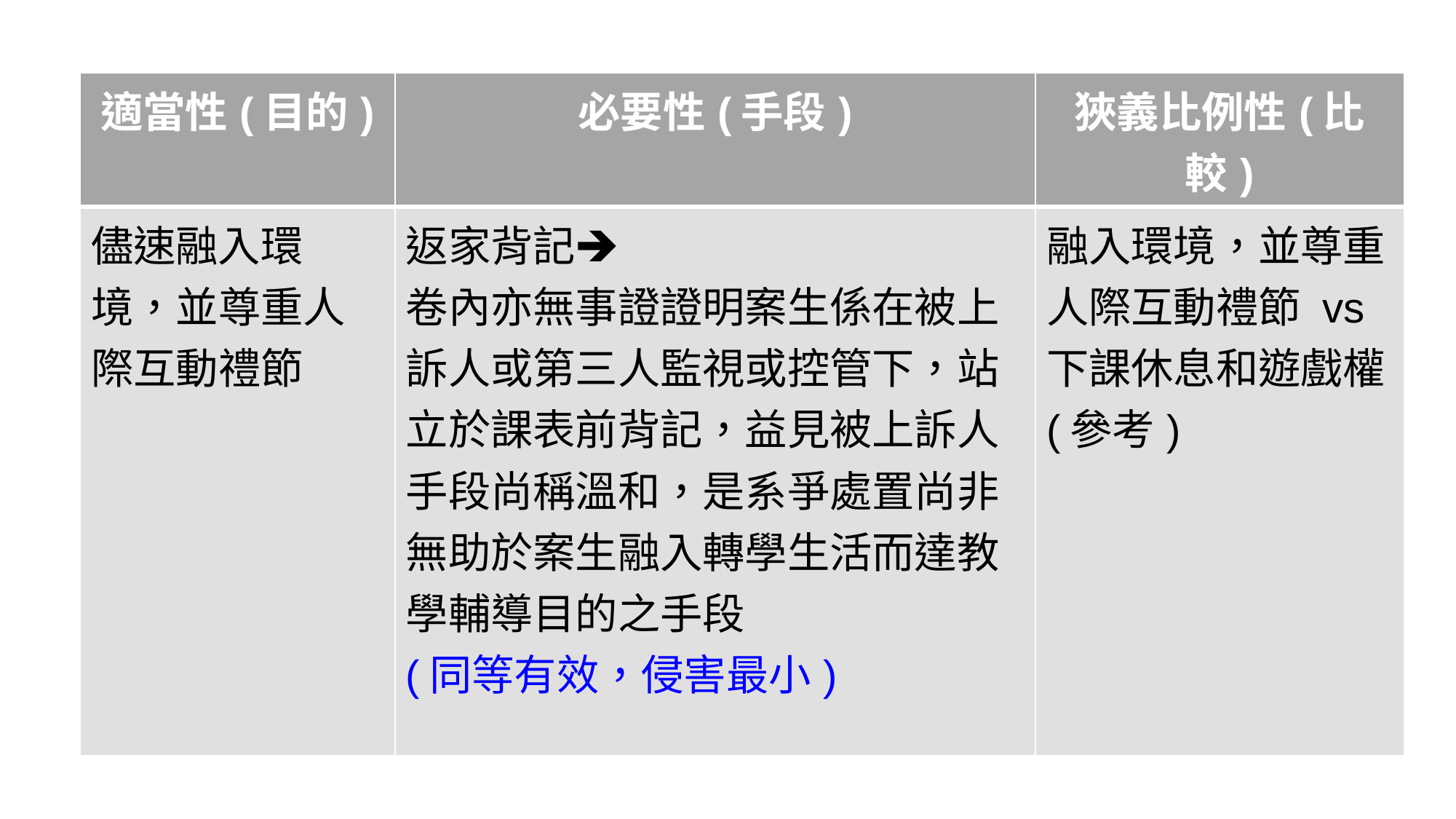

| 適當性(目的) | 必要性(手段) | 狹義比例性(比較) |
| --- | --- | --- |
| 儘速融入環境，並尊重人際互動禮節 | 返家背記🡺 卷內亦無事證證明案生係在被上訴人或第三人監視或控管下，站立於課表前背記，益見被上訴人手段尚稱溫和，是系爭處置尚非無助於案生融入轉學生活而達教學輔導目的之手段 (同等有效，侵害最小) | 融入環境，並尊重人際互動禮節 vs 下課休息和遊戲權 (參考) |